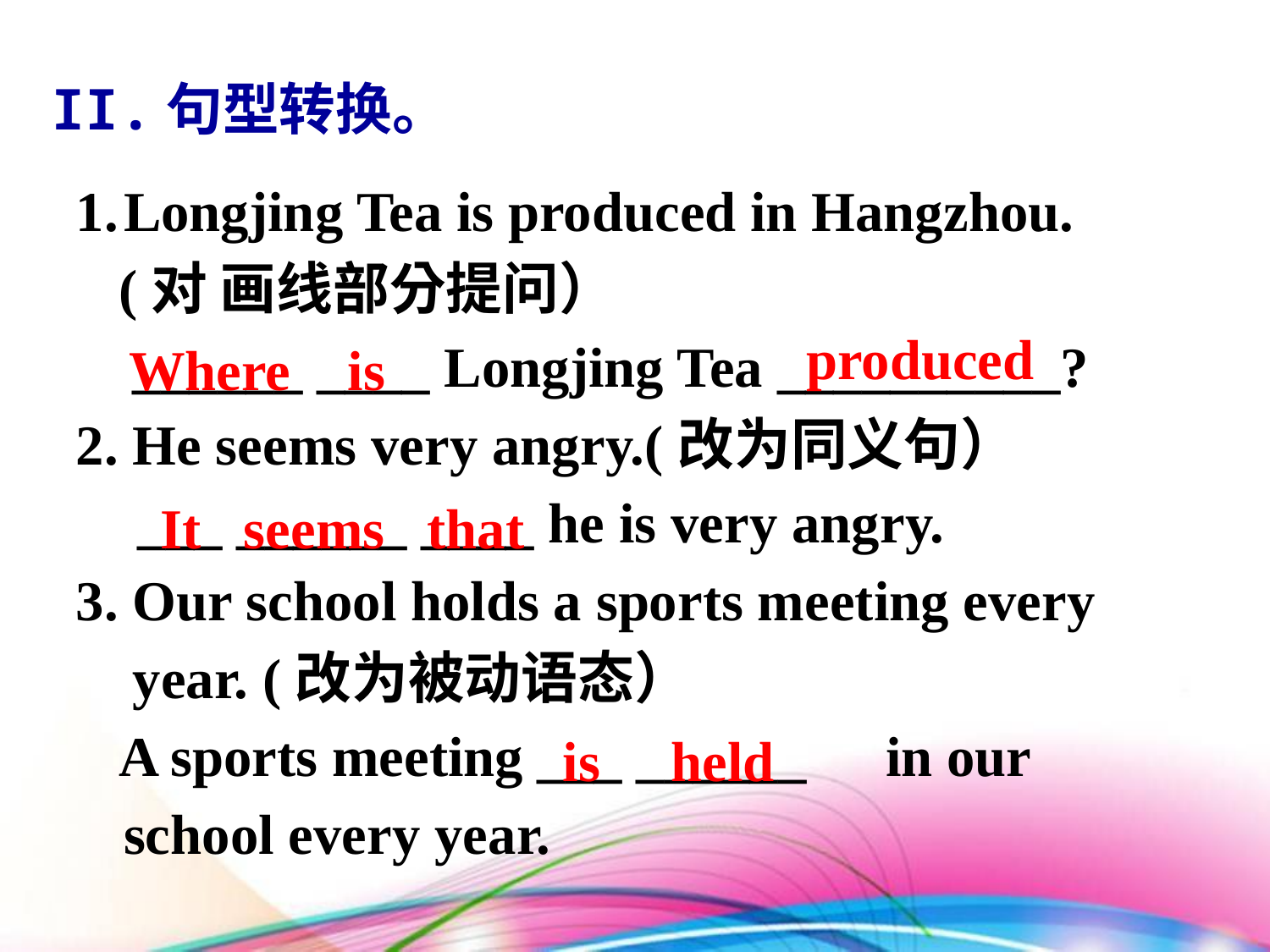

II.句型转换。
Longjing Tea is produced in Hangzhou.
   (对 画线部分提问）
    ______ ____ Longjing Tea __________?
2. He seems very angry.(改为同义句）
	 ___ ______ ____ he is very angry.
3. Our school holds a sports meeting every
    year. (改为被动语态）
   A sports meeting ___ ______	in our school every year.
produced
Where    is
It   seems   that
is     held